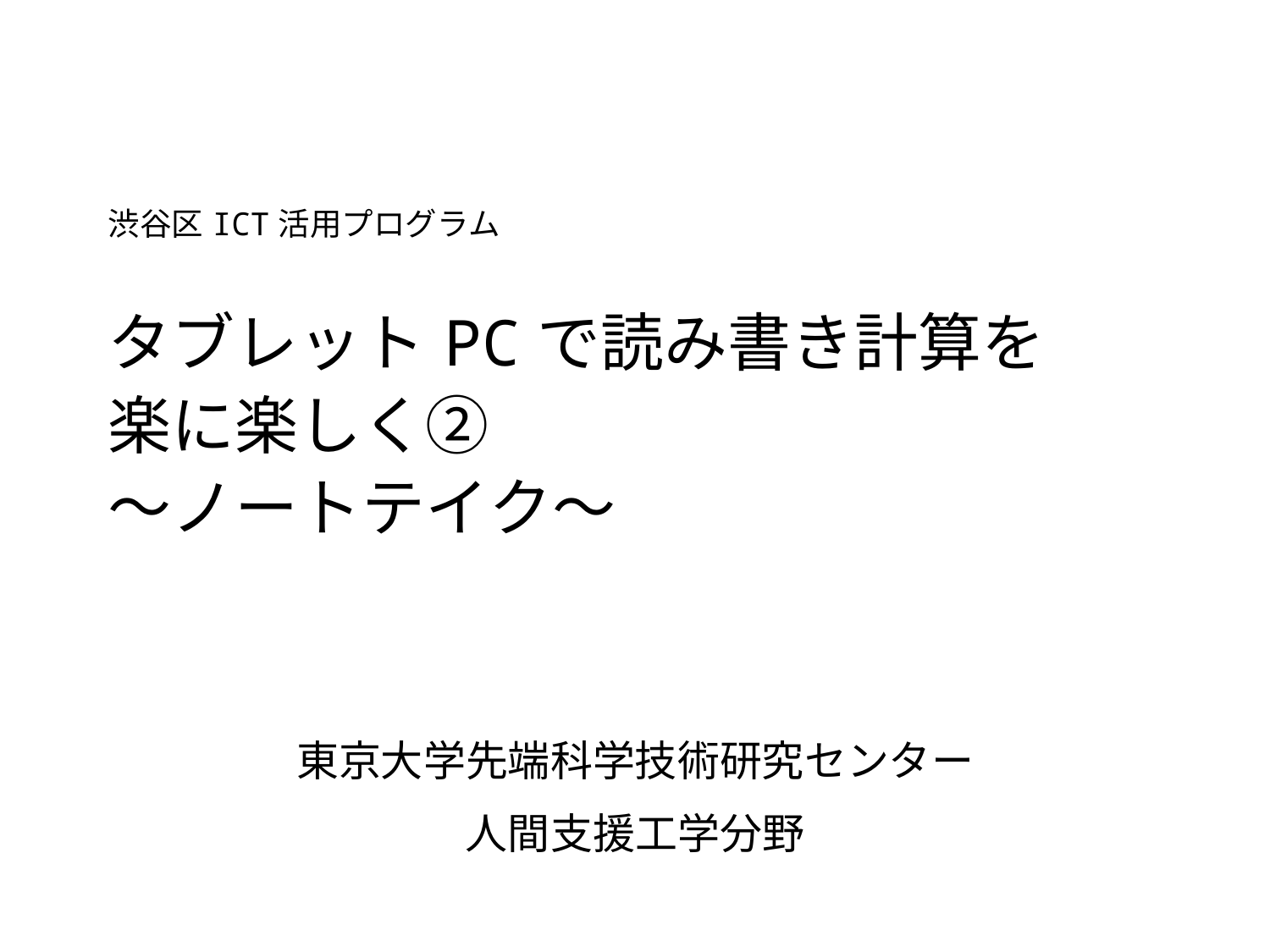

# 渋谷区ICT活用プログラム タブレットPCで読み書き計算を 楽に楽しく② 〜ノートテイク〜
東京大学先端科学技術研究センター
人間支援工学分野